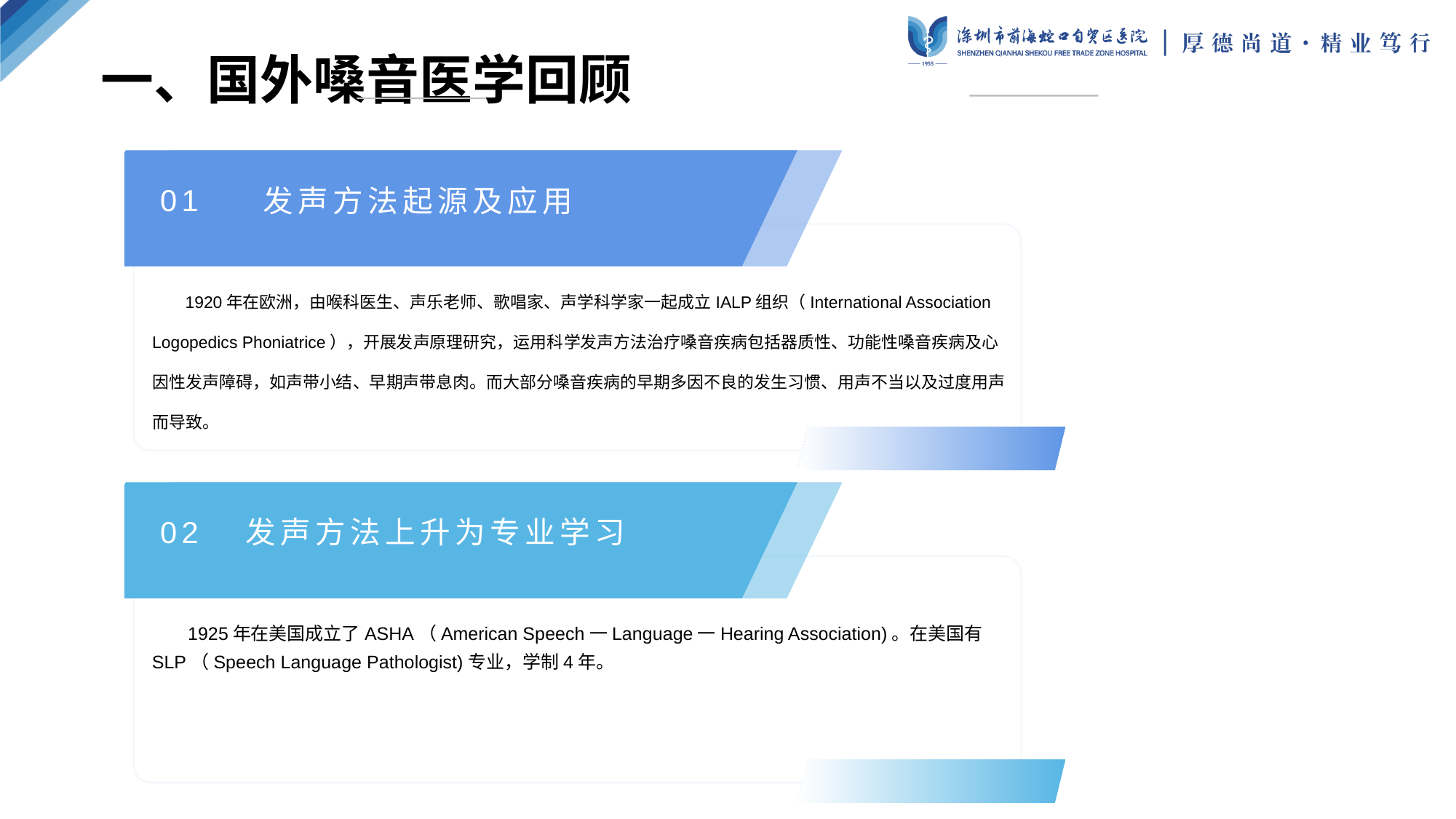

一、国外嗓音医学回顾

发声方法起源及应用
01

       1920年在欧洲，由喉科医生、声乐老师、歌唱家、声学科学家一起成立IALP组织（International Association Logopedics Phoniatrice），开展发声原理研究，运用科学发声方法治疗嗓音疾病包括器质性、功能性嗓音疾病及心因性发声障碍，如声带小结、早期声带息肉。而大部分嗓音疾病的早期多因不良的发生习惯、用声不当以及过度用声而导致。

发声方法上升为专业学习
02

       1925年在美国成立了ASHA（American Speech一Language一Hearing Association)。在美国有SLP（Speech Language Pathologist)专业，学制4年。